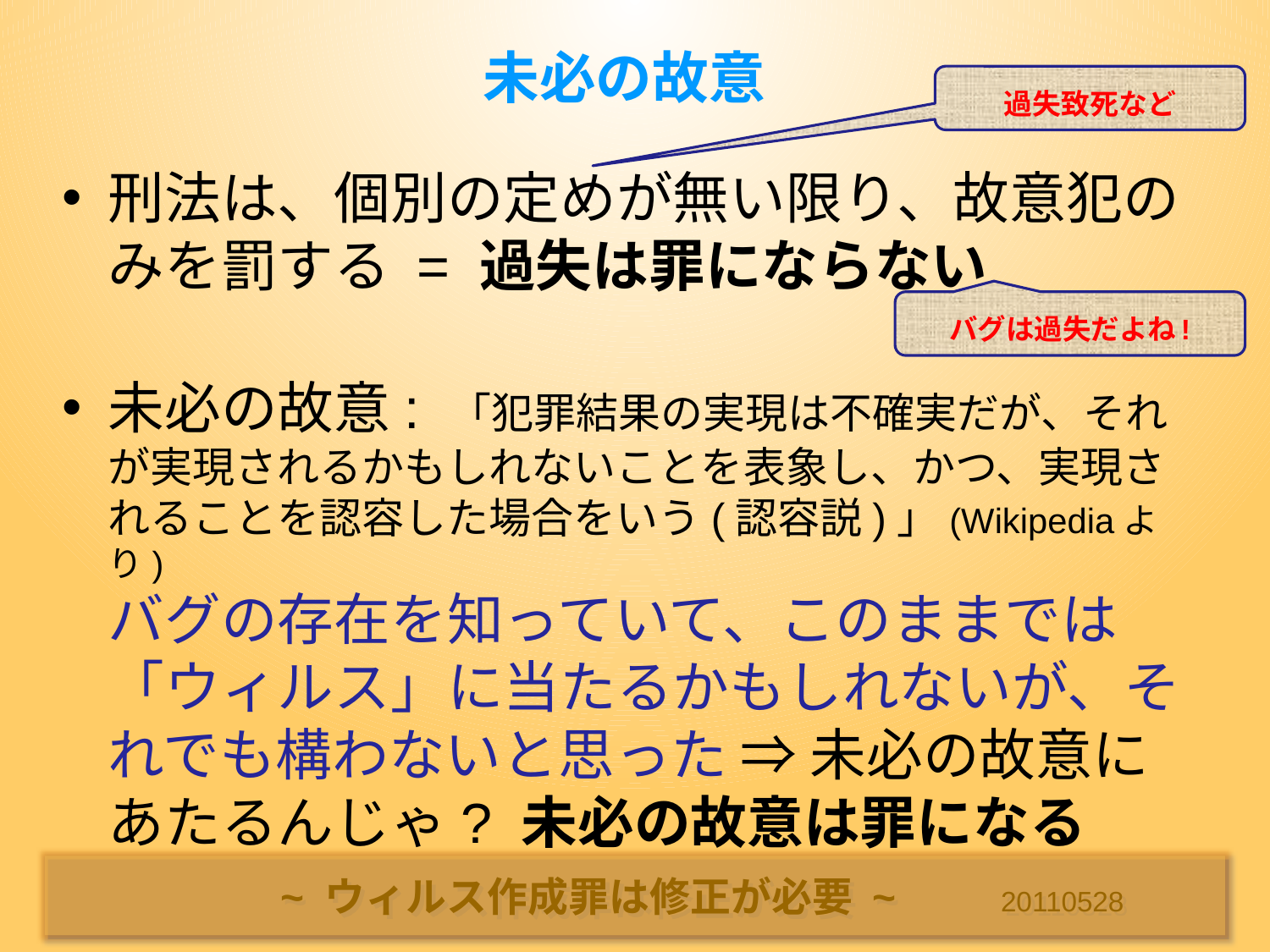

# 未必の故意
過失致死など
刑法は、個別の定めが無い限り、故意犯のみを罰する = 過失は罪にならない
未必の故意: 「犯罪結果の実現は不確実だが、それが実現されるかもしれないことを表象し、かつ、実現されることを認容した場合をいう(認容説)」(Wikipediaより)
バグの存在を知っていて、このままでは 「ウィルス」に当たるかもしれないが、それでも構わないと思った ⇒ 未必の故意にあたるんじゃ? 未必の故意は罪になる
バグは過失だよね!